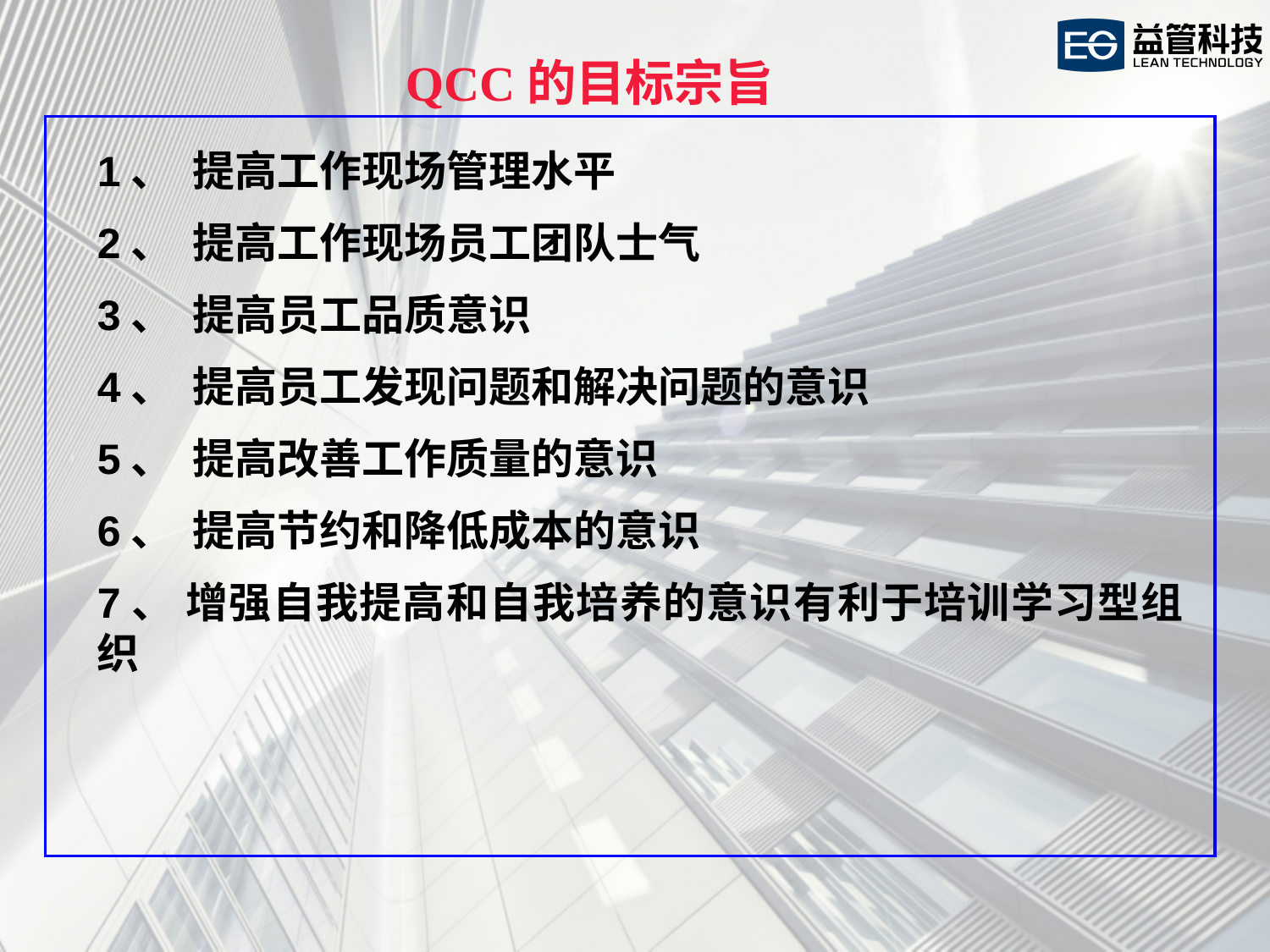

QCC的目标宗旨

1、  提高工作现场管理水平
2、  提高工作现场员工团队士气
3、  提高员工品质意识
4、  提高员工发现问题和解决问题的意识
5、  提高改善工作质量的意识
6、  提高节约和降低成本的意识
7、 增强自我提高和自我培养的意识有利于培训学习型组织